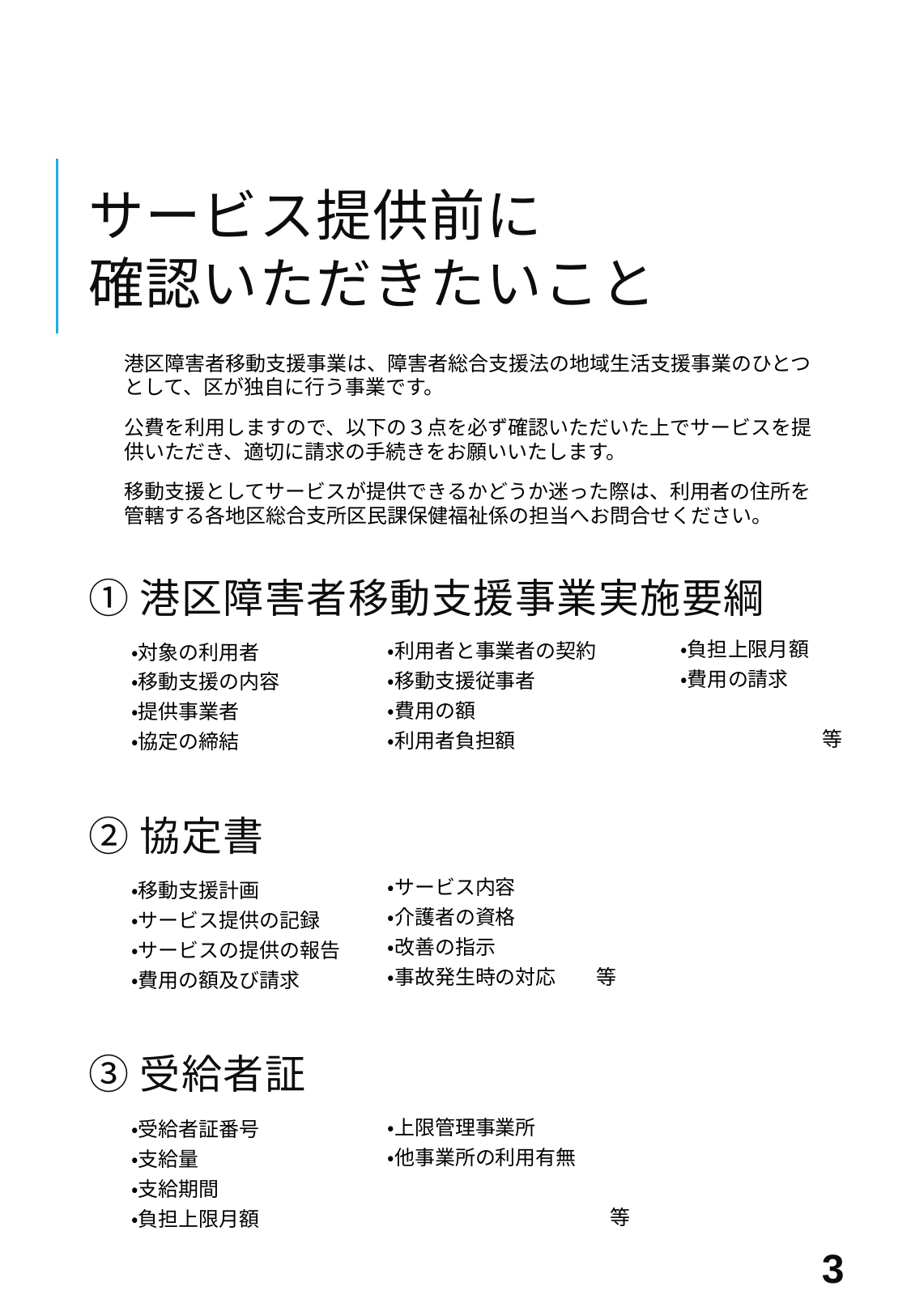

# サービス提供前に 確認いただきたいこと
港区障害者移動支援事業は、障害者総合支援法の地域生活支援事業のひとつとして、区が独自に行う事業です。
公費を利用しますので、以下の３点を必ず確認いただいた上でサービスを提供いただき、適切に請求の手続きをお願いいたします。
移動支援としてサービスが提供できるかどうか迷った際は、利用者の住所を管轄する各地区総合支所区民課保健福祉係の担当へお問合せください。
①港区障害者移動支援事業実施要綱
・負担上限月額
・費用の請求

　　　　　　　等
・利用者と事業者の契約
・移動支援従事者
・費用の額
・利用者負担額
・対象の利用者
・移動支援の内容
・提供事業者
・協定の締結
②協定書
・サービス内容
・介護者の資格
・改善の指示
・事故発生時の対応　　等
・移動支援計画
・サービス提供の記録
・サービスの提供の報告
・費用の額及び請求
③受給者証
・上限管理事業所
・他事業所の利用有無

　　　　　　　　　　　等
・受給者証番号
・支給量
・支給期間
・負担上限月額
3